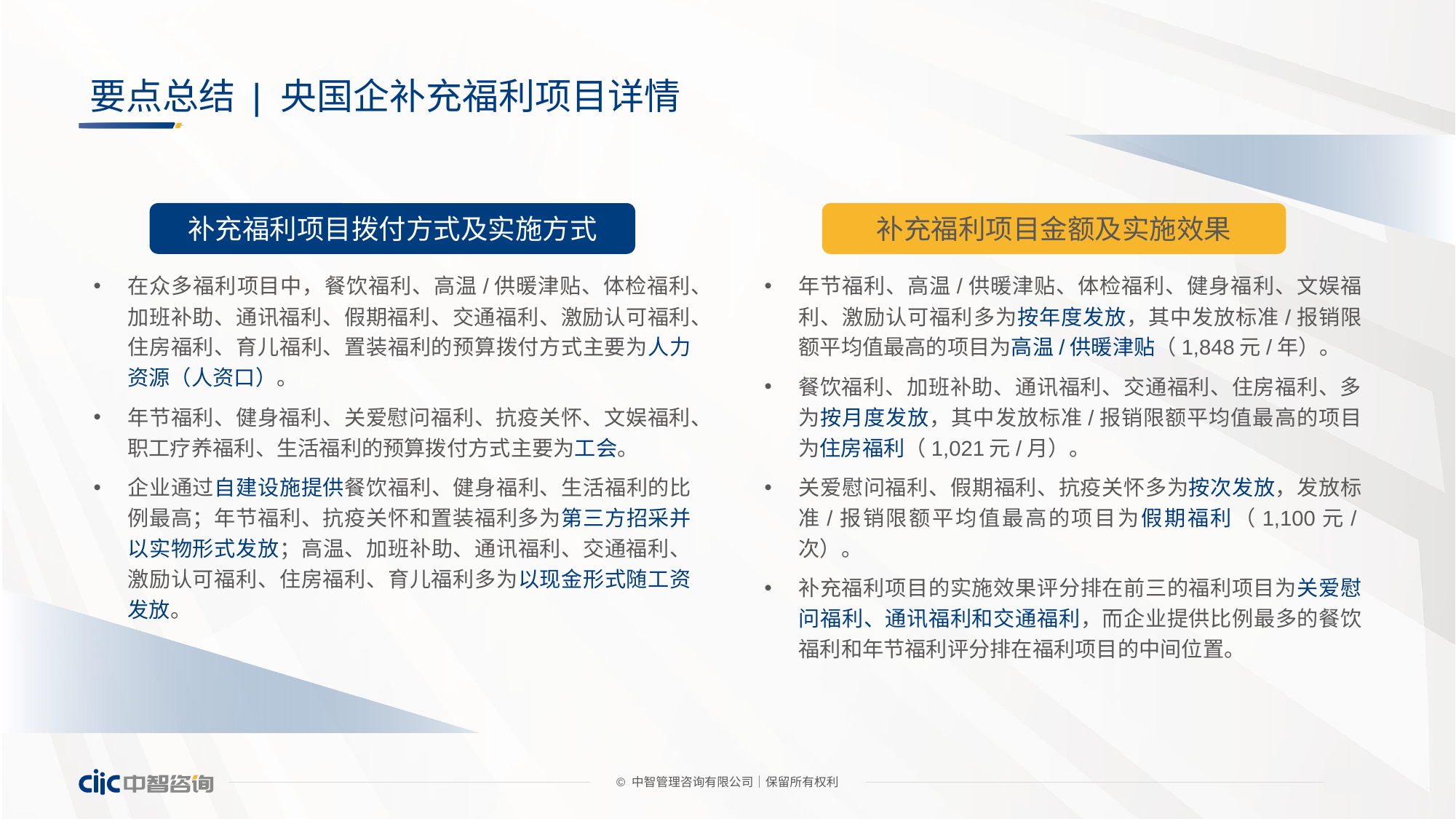

# 要点总结 | 央国企补充福利项目详情

补充福利项目拨付方式及实施方式
补充福利项目金额及实施效果
在众多福利项目中，餐饮福利、高温/供暖津贴、体检福利、加班补助、通讯福利、假期福利、交通福利、激励认可福利、住房福利、育儿福利、置装福利的预算拨付方式主要为人力资源（人资口）。
年节福利、健身福利、关爱慰问福利、抗疫关怀、文娱福利、职工疗养福利、生活福利的预算拨付方式主要为工会。
企业通过自建设施提供餐饮福利、健身福利、生活福利的比例最高；年节福利、抗疫关怀和置装福利多为第三方招采并以实物形式发放；高温、加班补助、通讯福利、交通福利、激励认可福利、住房福利、育儿福利多为以现金形式随工资发放。
年节福利、高温/供暖津贴、体检福利、健身福利、文娱福利、激励认可福利多为按年度发放，其中发放标准/报销限额平均值最高的项目为高温/供暖津贴（1,848元/年）。
餐饮福利、加班补助、通讯福利、交通福利、住房福利、多为按月度发放，其中发放标准/报销限额平均值最高的项目为住房福利（1,021元/月）。
关爱慰问福利、假期福利、抗疫关怀多为按次发放，发放标准/报销限额平均值最高的项目为假期福利（1,100元/次）。
补充福利项目的实施效果评分排在前三的福利项目为关爱慰问福利、通讯福利和交通福利，而企业提供比例最多的餐饮福利和年节福利评分排在福利项目的中间位置。

© 中智管理咨询有限公司│保留所有权利
29